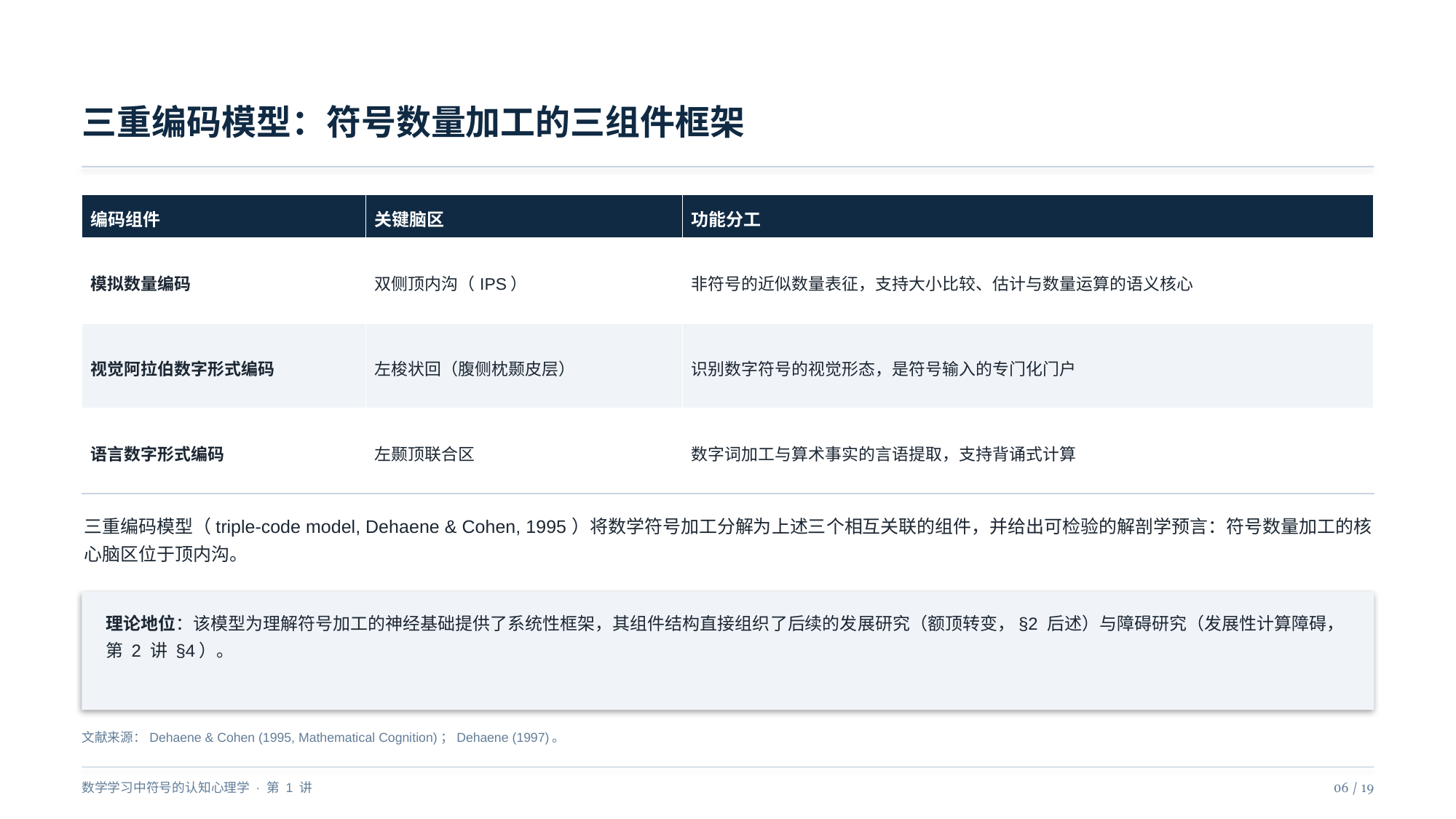

三重编码模型：符号数量加工的三组件框架

| 编码组件 | 关键脑区 | 功能分工 |
| --- | --- | --- |
| 模拟数量编码 | 双侧顶内沟（IPS） | 非符号的近似数量表征，支持大小比较、估计与数量运算的语义核心 |
| 视觉阿拉伯数字形式编码 | 左梭状回（腹侧枕颞皮层） | 识别数字符号的视觉形态，是符号输入的专门化门户 |
| 语言数字形式编码 | 左颞顶联合区 | 数字词加工与算术事实的言语提取，支持背诵式计算 |
三重编码模型（triple-code model, Dehaene & Cohen, 1995）将数学符号加工分解为上述三个相互关联的组件，并给出可检验的解剖学预言：符号数量加工的核心脑区位于顶内沟。

理论地位：该模型为理解符号加工的神经基础提供了系统性框架，其组件结构直接组织了后续的发展研究（额顶转变，§2 后述）与障碍研究（发展性计算障碍，第 2 讲 §4）。
文献来源：Dehaene & Cohen (1995, Mathematical Cognition)；Dehaene (1997)。

数学学习中符号的认知心理学 · 第 1 讲
06 / 19